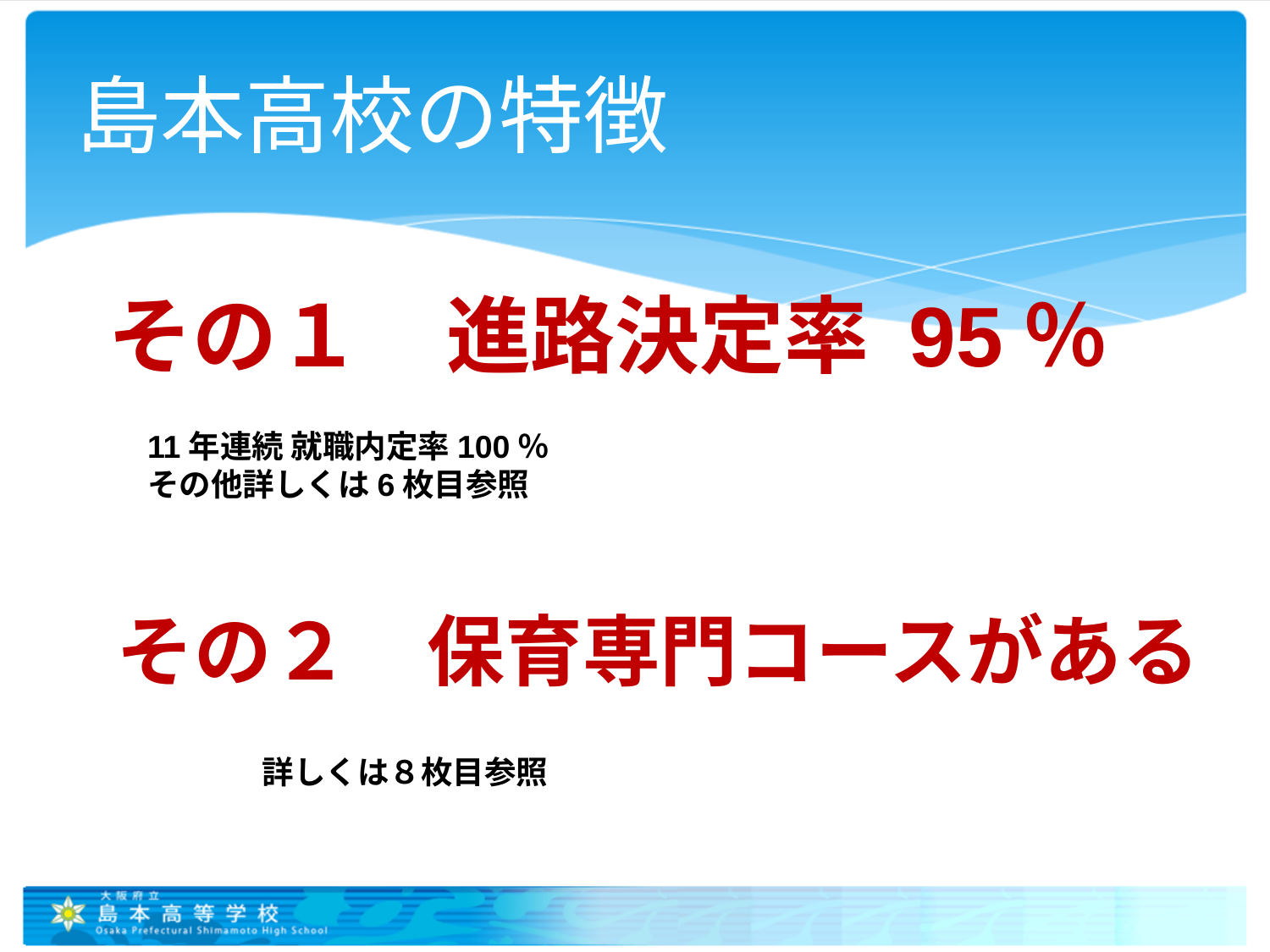

# 島本高校の特徴
その１　進路決定率 95％
11年連続 就職内定率100％
その他詳しくは6枚目参照
その２　保育専門コースがある
詳しくは８枚目参照